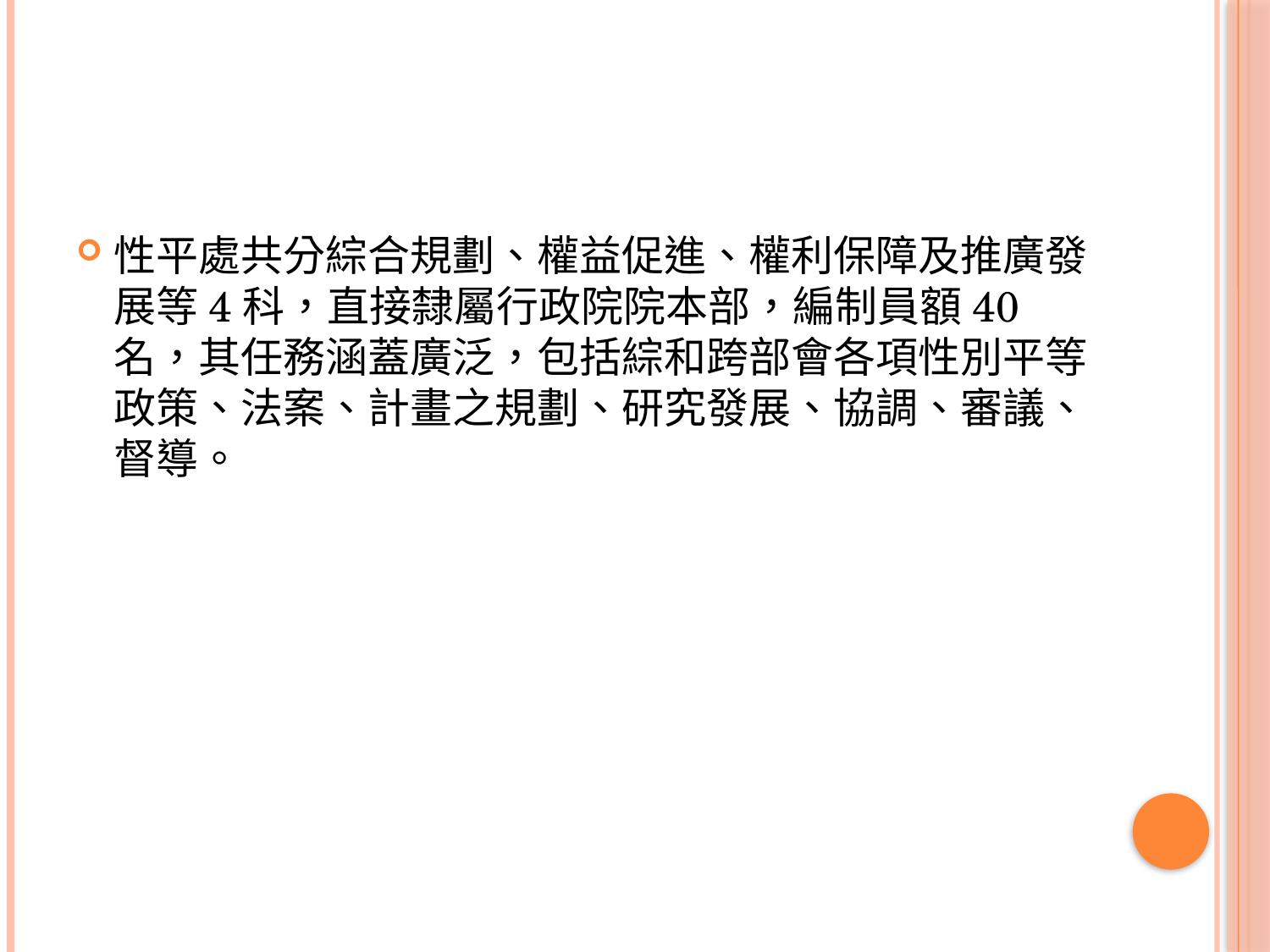

#
性平處共分綜合規劃、權益促進、權利保障及推廣發展等4科，直接隸屬行政院院本部，編制員額40名，其任務涵蓋廣泛，包括綜和跨部會各項性別平等政策、法案、計畫之規劃、研究發展、協調、審議、督導。